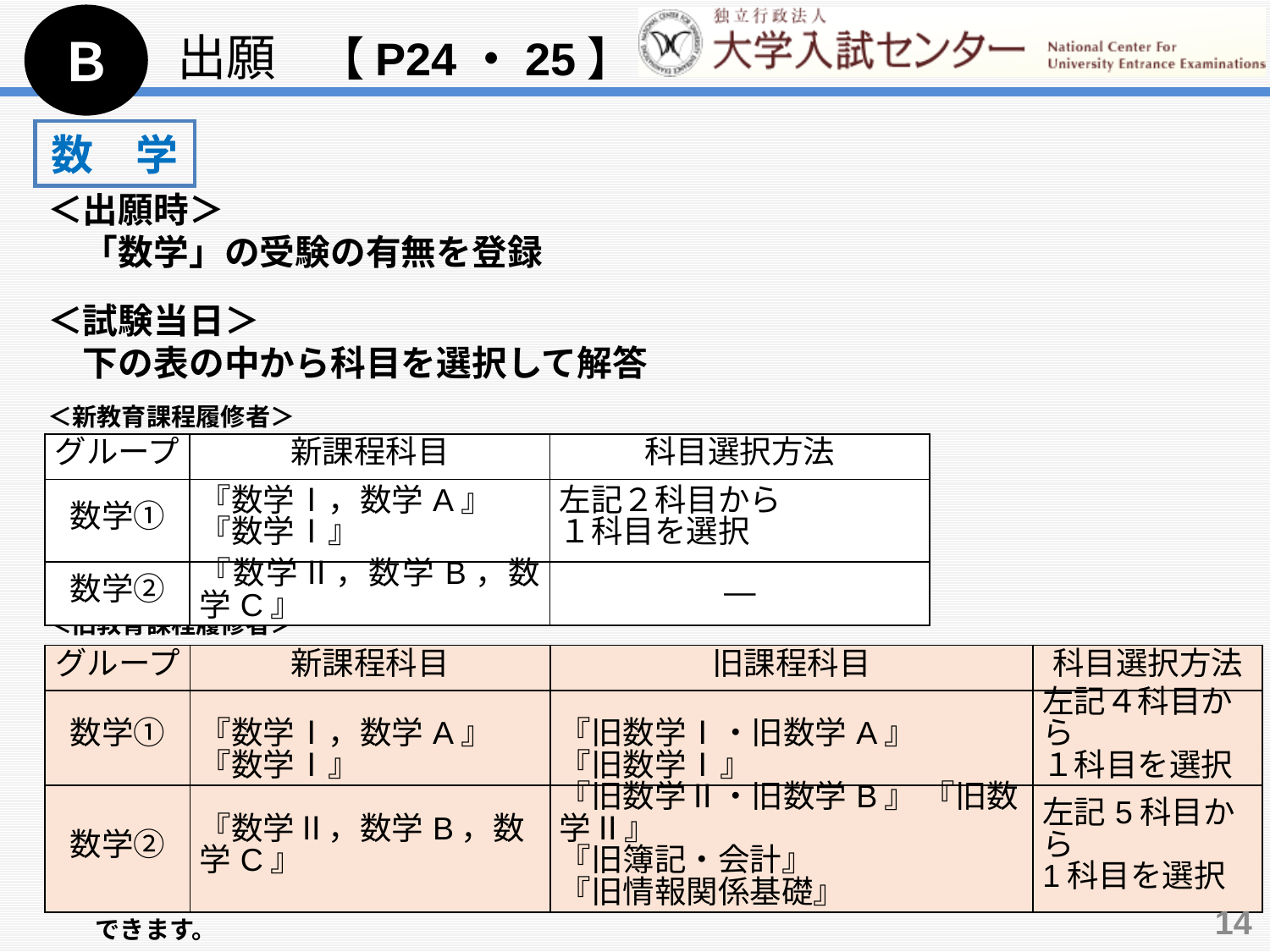

Ｂ
出願　【P24・25】
数　学
＜出願時＞
　「数学」の受験の有無を登録

＜試験当日＞
　下の表の中から科目を選択して解答
＜新教育課程履修者＞

＜旧教育課程履修者＞

　※　数学①と数学②で，新・旧の異なる教育課程による出題科目を選択解答することができます。
　※　数学②で別冊子の配付希望を登録した場合は，『旧簿記・会計』『旧情報関係基礎』を選択解答できます。

| グループ | 新課程科目 | 科目選択方法 |
| --- | --- | --- |
| 数学① | 『数学Ⅰ，数学A』 『数学Ⅰ』 | 左記２科目から １科目を選択 |
| 数学② | 『数学Ⅱ，数学B，数学C』 | ― |
| グループ | 新課程科目 | 旧課程科目 | 科目選択方法 |
| --- | --- | --- | --- |
| 数学① | 『数学Ⅰ，数学A』 『数学Ⅰ』 | 『旧数学Ⅰ・旧数学A』 『旧数学Ⅰ』 | 左記４科目から １科目を選択 |
| 数学② | 『数学Ⅱ，数学B，数学C』 | 『旧数学Ⅱ・旧数学B』 『旧数学Ⅱ』 『旧簿記・会計』　 『旧情報関係基礎』 | 左記5科目から 1科目を選択 |
14